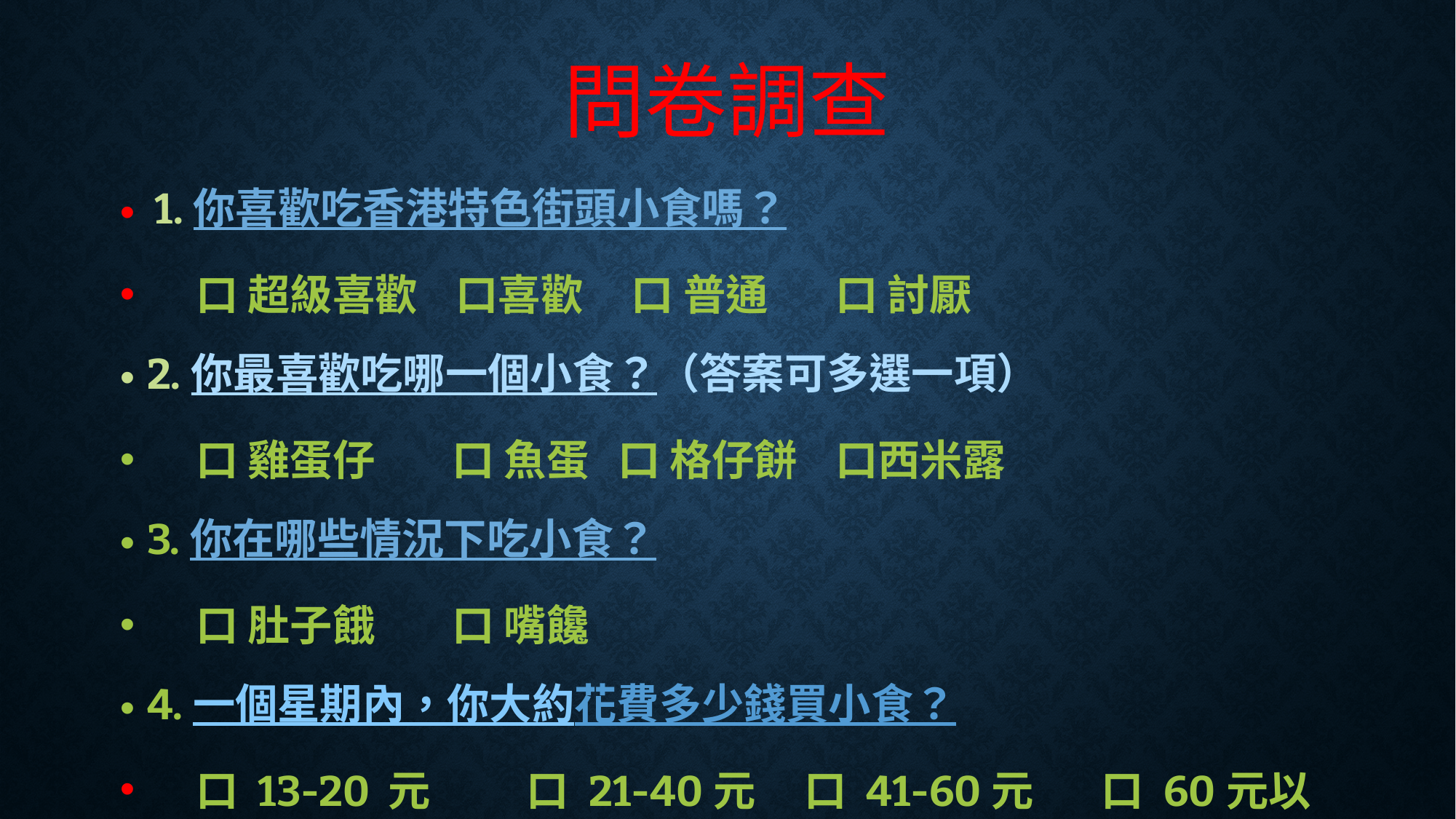

# 問卷調查
 1.你喜歡吃香港特色街頭小食嗎？
    口 超級喜歡    口喜歡     口 普通       口 討厭
2.你最喜歡吃哪一個小食？（答案可多選一項）
    口 雞蛋仔        口 魚蛋   口 格仔餅    口西米露
3.你在哪些情況下吃小食？
    口 肚子餓        口 嘴饞
4.一個星期內，你大約花費多少錢買小食？
    口 13-20 元          口 21-40元     口 41-60元       口 60元以上